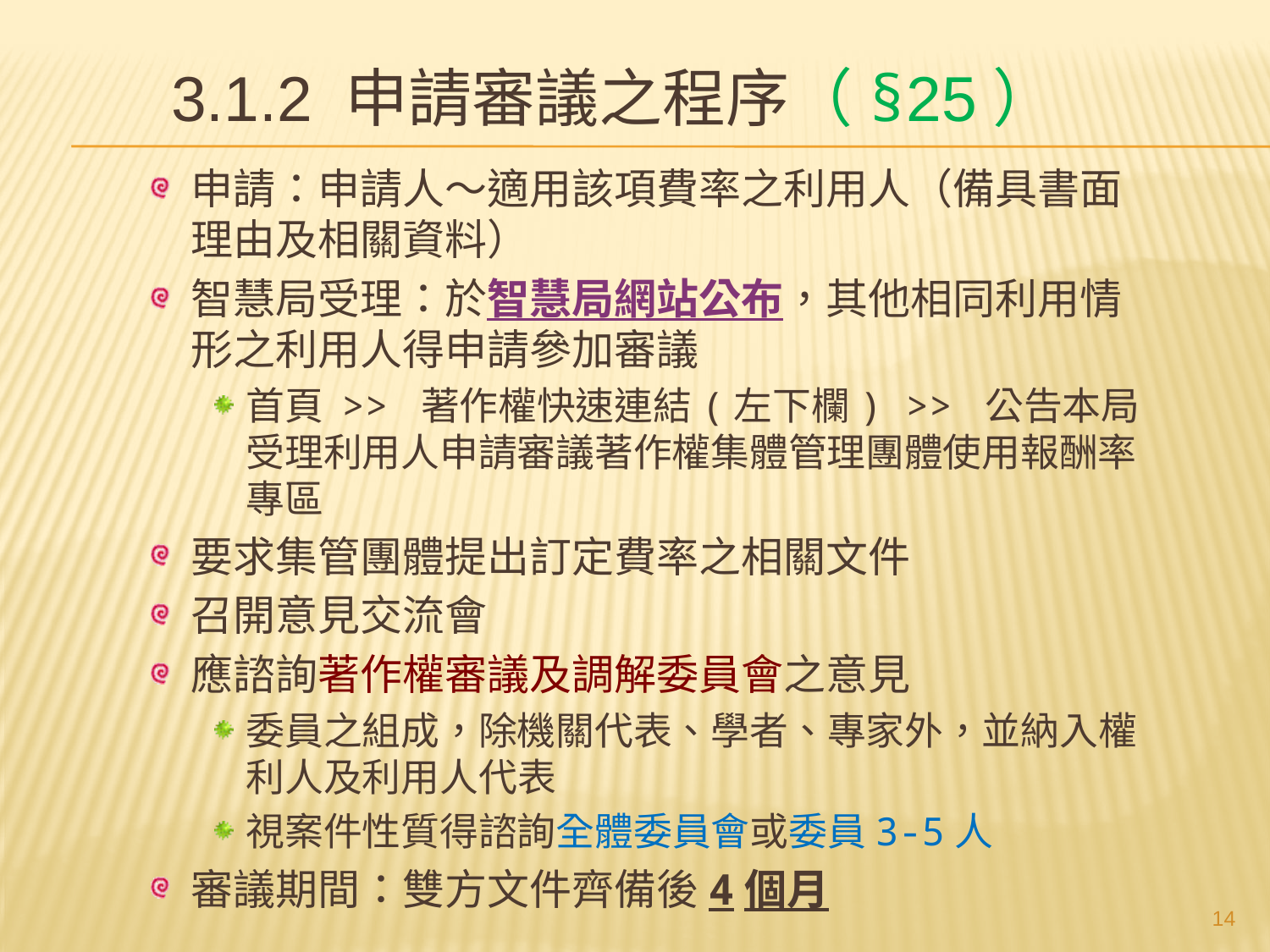

# 3.1.2 申請審議之程序（§25）
申請：申請人～適用該項費率之利用人（備具書面理由及相關資料）
智慧局受理：於智慧局網站公布，其他相同利用情形之利用人得申請參加審議
首頁 >> 著作權快速連結(左下欄) >> 公告本局受理利用人申請審議著作權集體管理團體使用報酬率專區
要求集管團體提出訂定費率之相關文件
召開意見交流會
應諮詢著作權審議及調解委員會之意見
委員之組成，除機關代表、學者、專家外，並納入權利人及利用人代表
視案件性質得諮詢全體委員會或委員3-5人
審議期間：雙方文件齊備後4個月
14